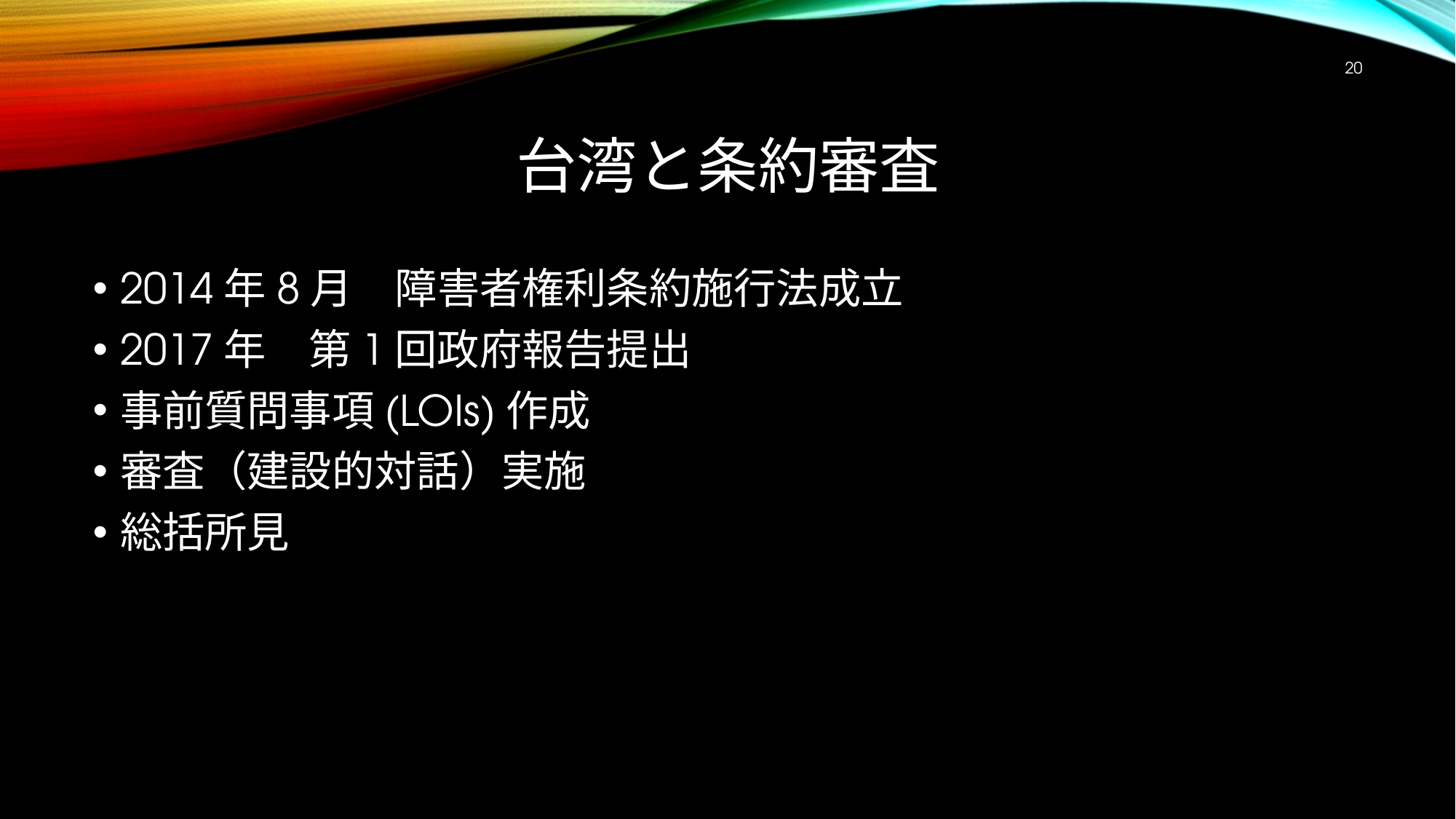

20
# 台湾と条約審査
2014年8月　障害者権利条約施行法成立
2017年　第1回政府報告提出
事前質問事項(LOIs)作成
審査（建設的対話）実施
総括所見